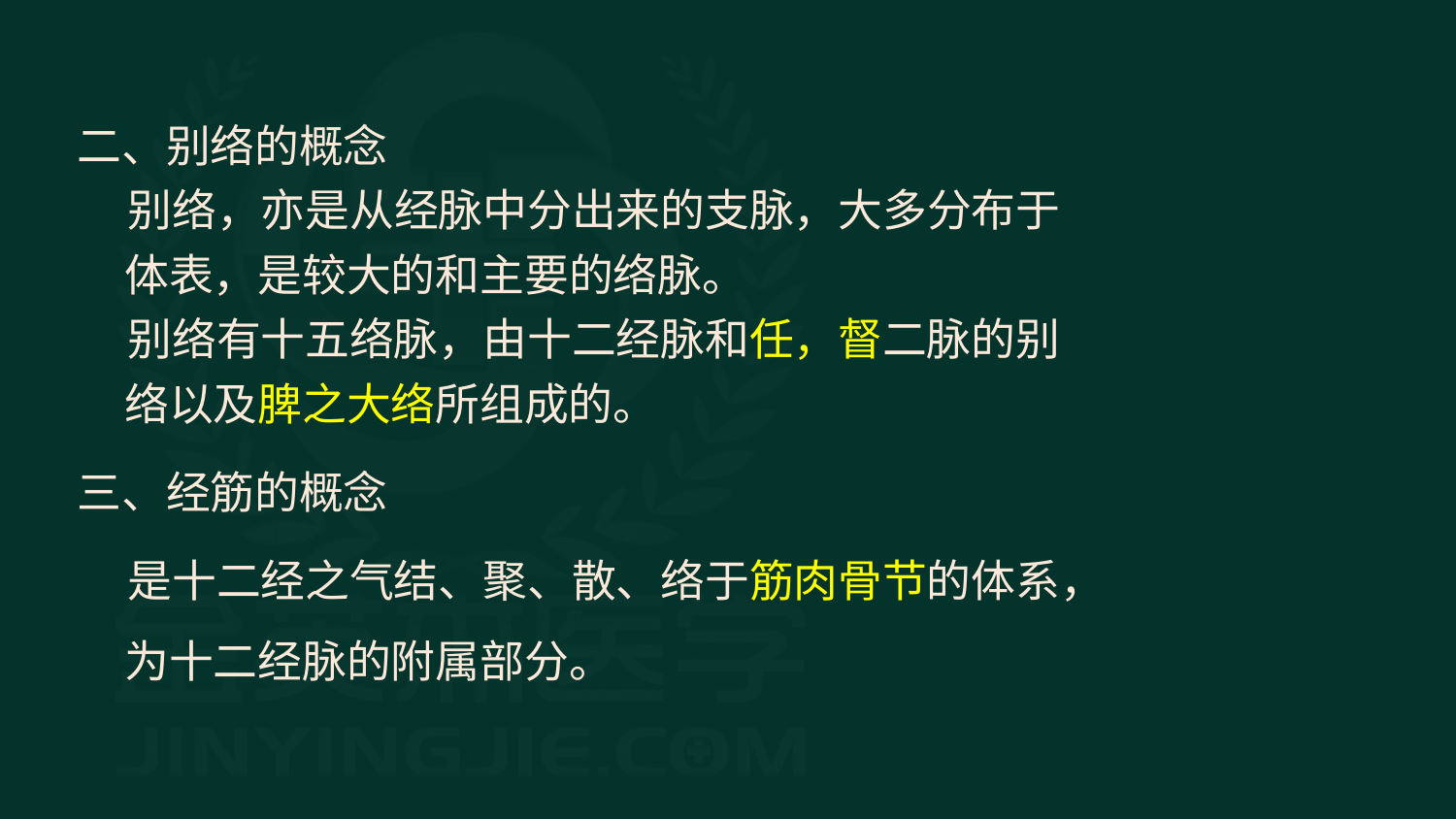

二、别络的概念
    别络，亦是从经脉中分出来的支脉，大多分布于体表，是较大的和主要的络脉。
    别络有十五络脉，由十二经脉和任，督二脉的别络以及脾之大络所组成的。
三、经筋的概念
    是十二经之气结、聚、散、络于筋肉骨节的体系，为十二经脉的附属部分。